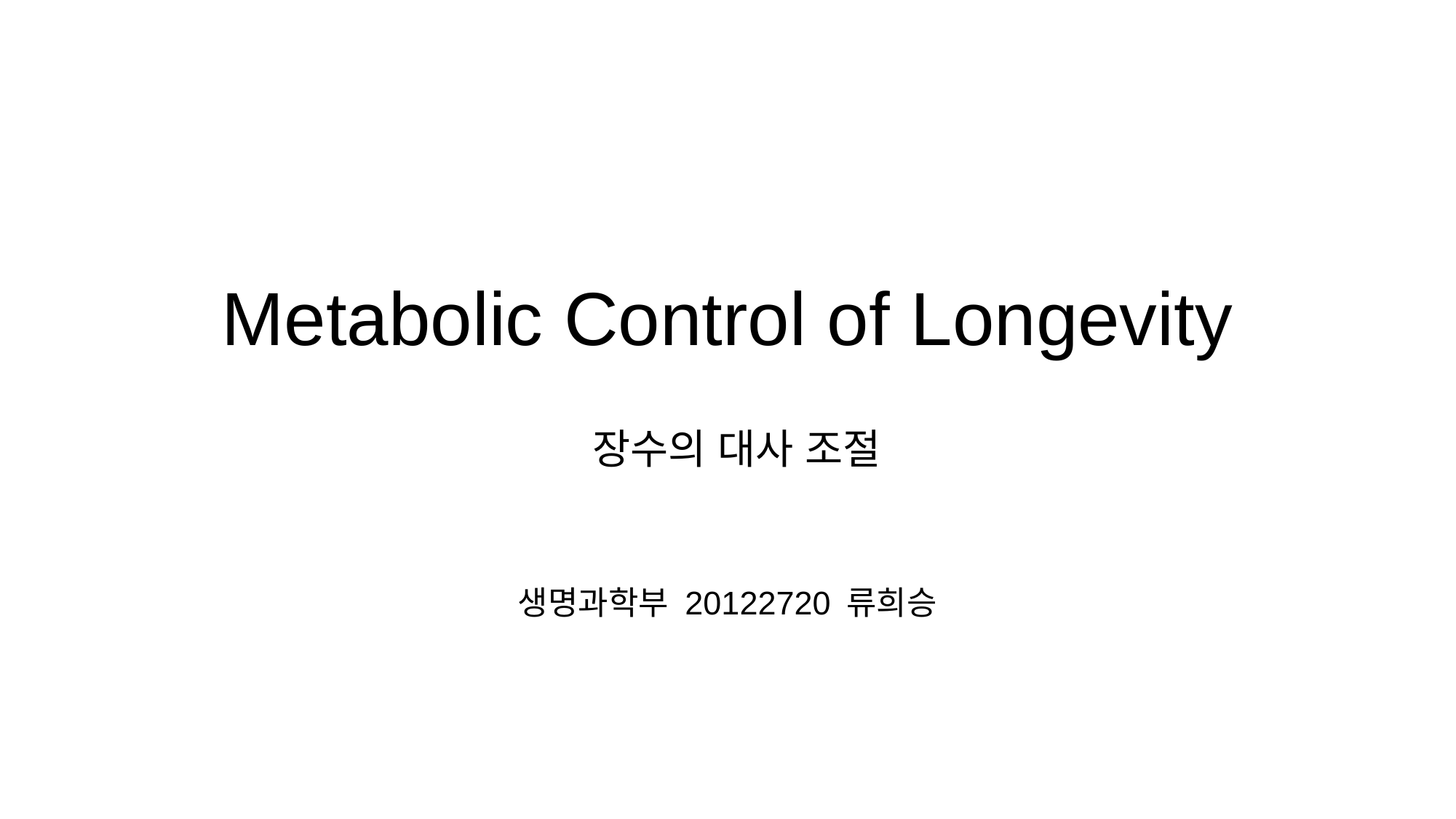

# Metabolic Control of Longevity 장수의 대사 조절

생명과학부 20122720 류희승